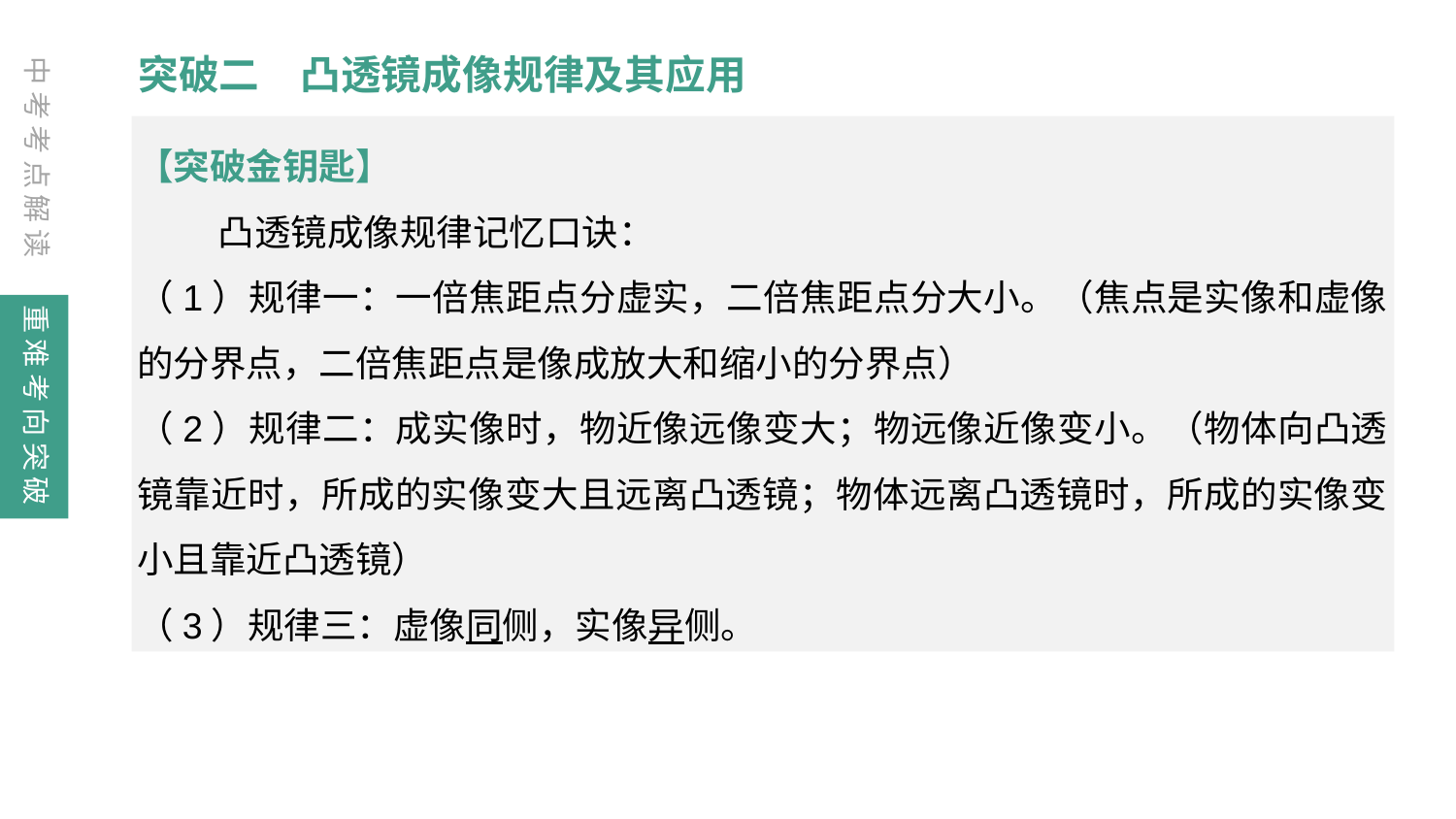

突破二　凸透镜成像规律及其应用
中考考点解读
【突破金钥匙】
　　 凸透镜成像规律记忆口诀：
（1）规律一：一倍焦距点分虚实，二倍焦距点分大小。（焦点是实像和虚像的分界点，二倍焦距点是像成放大和缩小的分界点）
（2）规律二：成实像时，物近像远像变大；物远像近像变小。（物体向凸透镜靠近时，所成的实像变大且远离凸透镜；物体远离凸透镜时，所成的实像变小且靠近凸透镜）
（3）规律三：虚像同侧，实像异侧。
重难考向突破